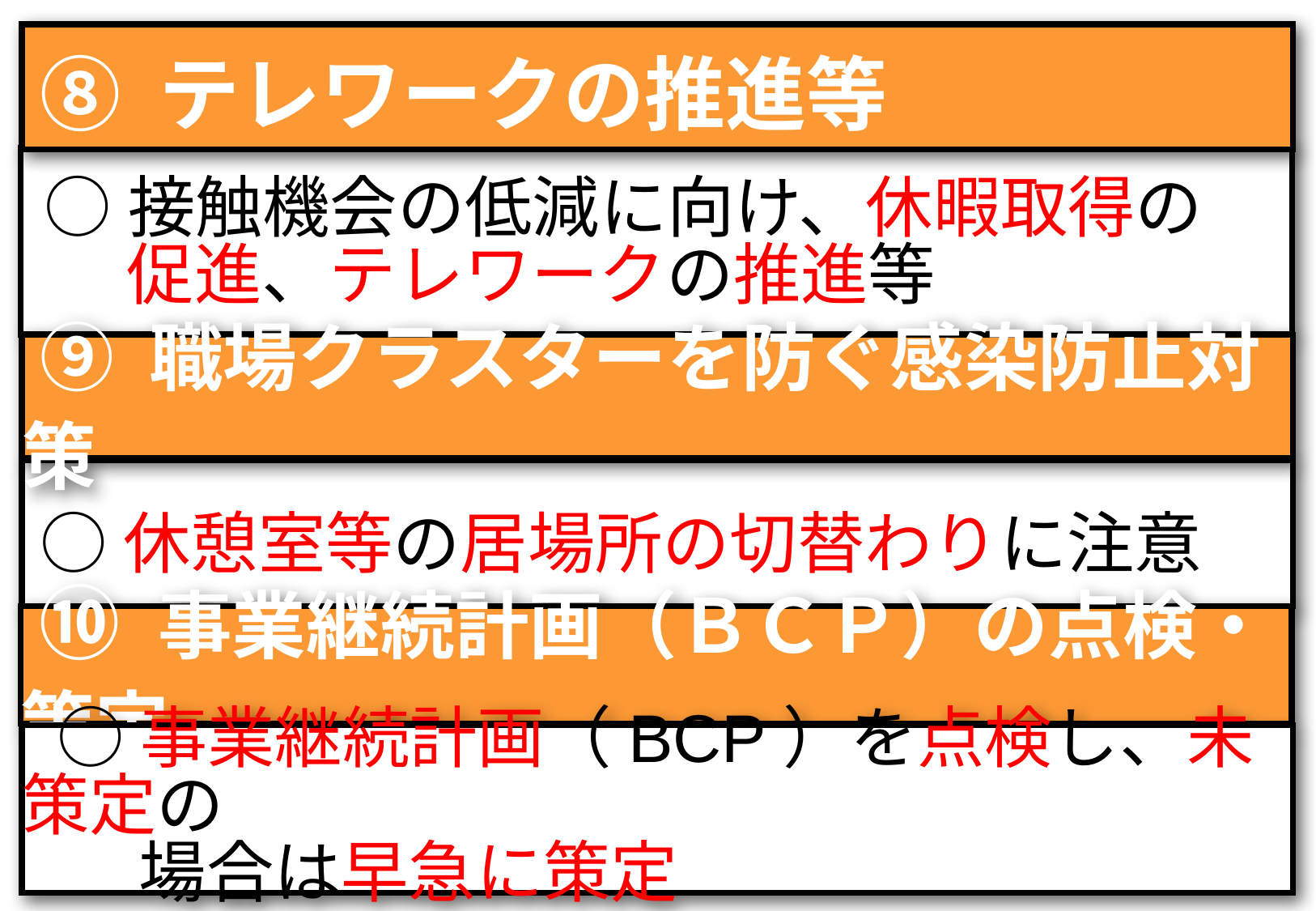

⑧ テレワークの推進等

○接触機会の低減に向け、休暇取得の
　 促進、テレワークの推進等
 ⑨ 職場クラスターを防ぐ感染防止対策
 ○休憩室等の居場所の切替わりに注意
 ⑩ 事業継続計画（ＢＣＰ）の点検・策定

○事業継続計画（BCP）を点検し、未策定の
　 場合は早急に策定